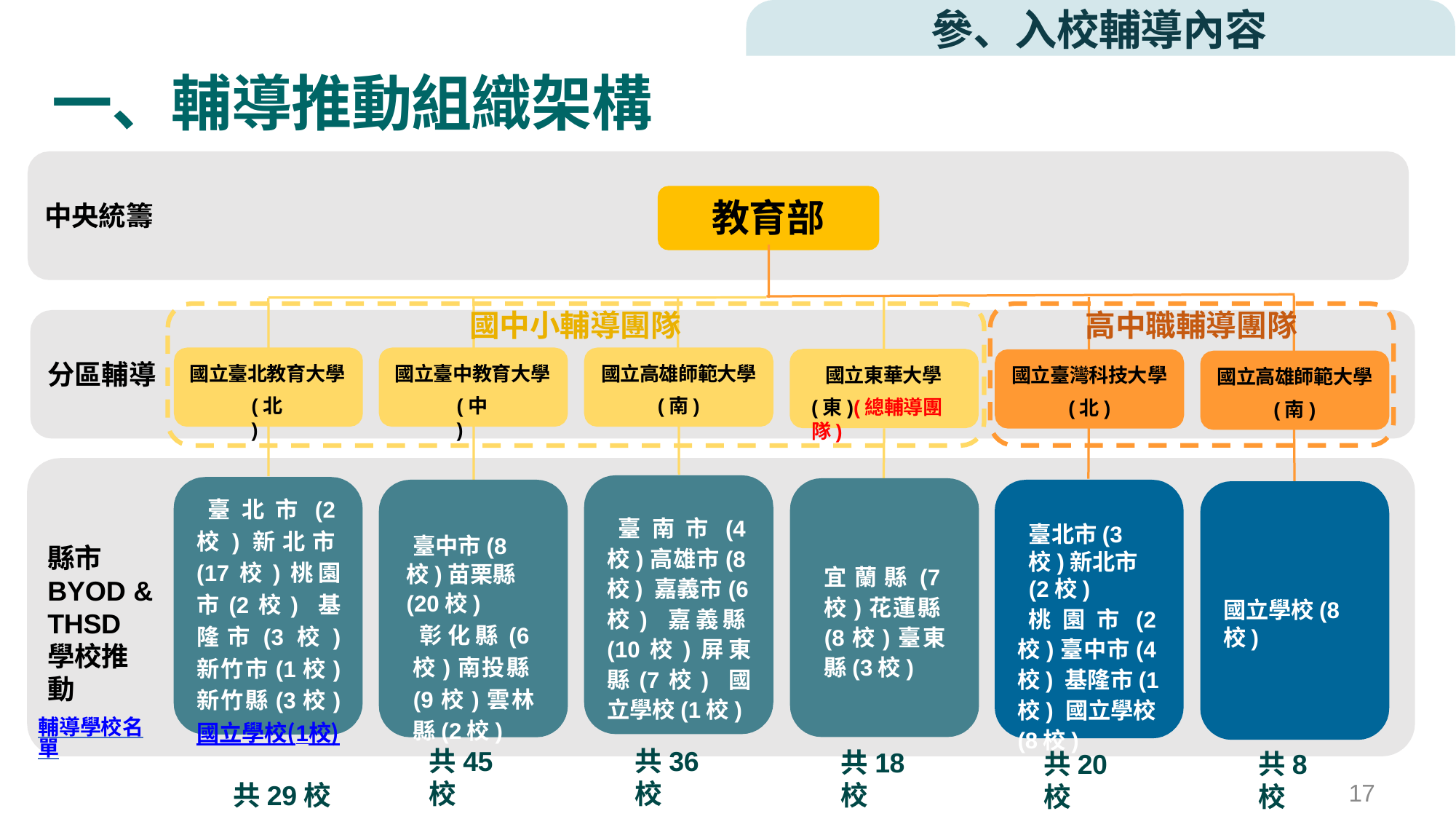

# 參、入校輔導內容
一、輔導推動組織架構
中央統籌

教育部

高中職輔導團隊
國中小輔導團隊

國立高雄師範大學
(南)
國立臺灣科技大學
(北)
國立高雄師範大學
(南)
分區輔導
國立臺北教育大學
國立臺中教育大學
國立東華大學
(北)
(中)
(東)(總輔導團隊)

臺北市(2校)新北市(17校)桃園市(2校) 基隆市(3校) 新竹市(1校) 新竹縣(3校) 國立學校(1校)
共29校
臺南市(4校)高雄市(8校) 嘉義市(6校) 嘉義縣(10校)屏東縣(7校) 國立學校(1校)
臺北市(3校)新北市(2校)
桃園市(2校)臺中市(4校) 基隆市(1校) 國立學校(8校)
臺中市(8校)苗栗縣(20校)
彰化縣(6校)南投縣(9校)雲林縣(2校)
縣市 BYOD & THSD
學校推動
輔導學校名單
宜蘭縣(7校)花蓮縣(8校)臺東縣(3校)
國立學校(8校)
共45校
共36校
共18校
共20校
共8校
17